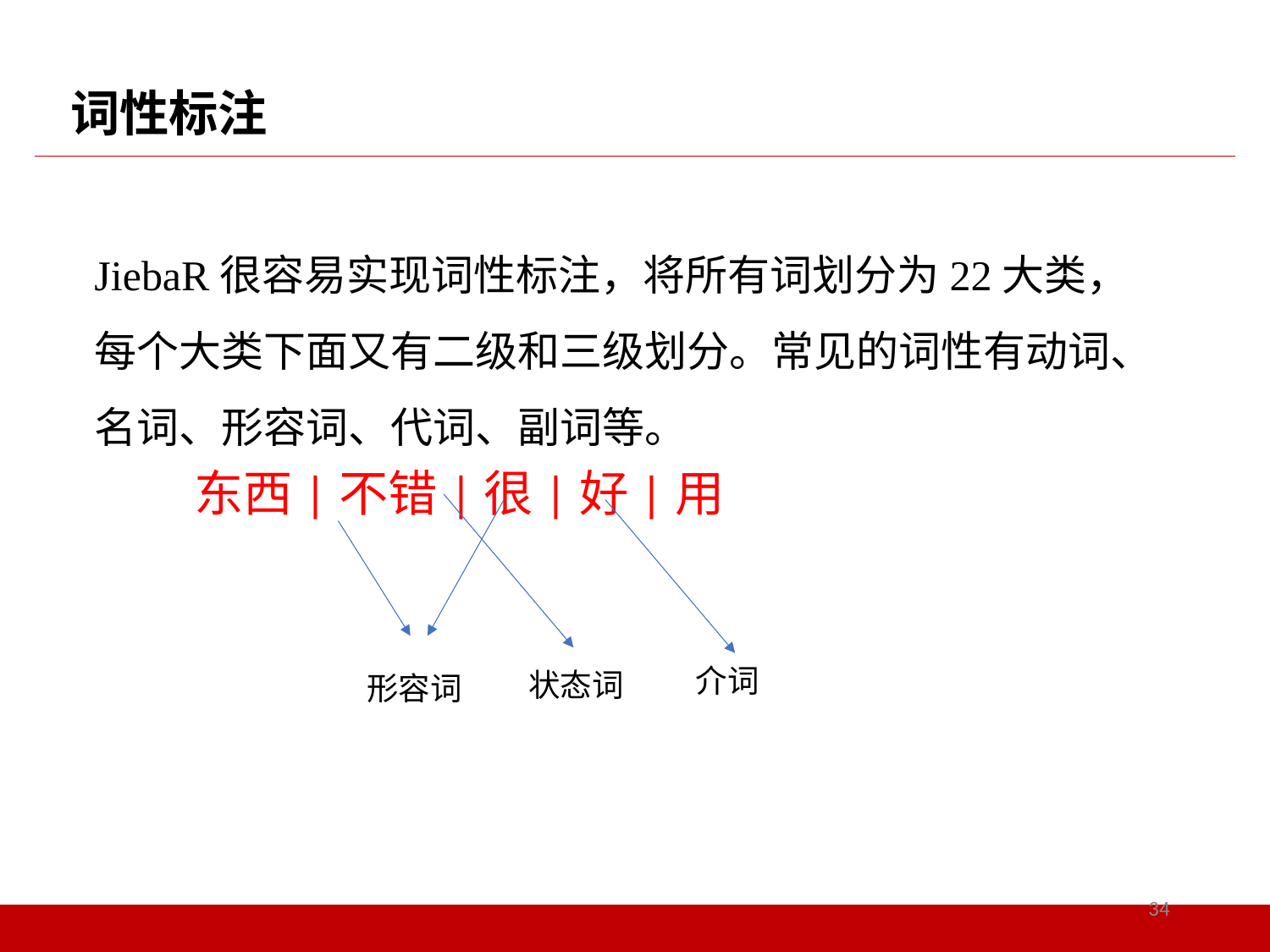

# 词性标注
JiebaR很容易实现词性标注，将所有词划分为22大类，每个大类下面又有二级和三级划分。常见的词性有动词、名词、形容词、代词、副词等。
        东西|不错|很|好|用
介词
状态词
形容词
34